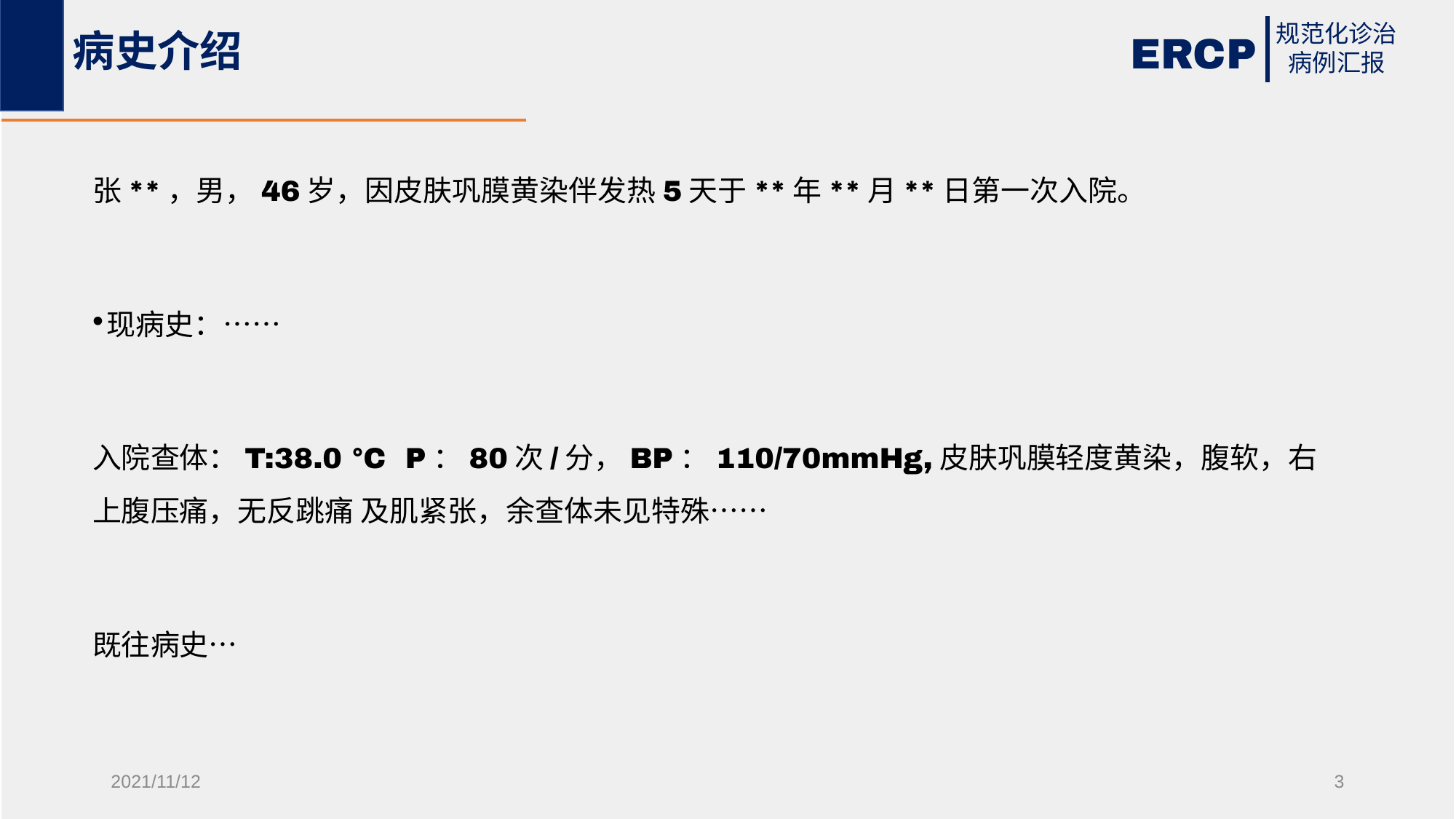

# 病史介绍
张**，男，46岁，因皮肤巩膜黄染伴发热5天于**年**月**日第一次入院。

现病史：……

入院查体：T:38.0 °C  P：80次/分，BP：110/70mmHg,皮肤巩膜轻度黄染，腹软，右上腹压痛，无反跳痛 及肌紧张，余查体未见特殊……

既往病史…

2021/11/12
3